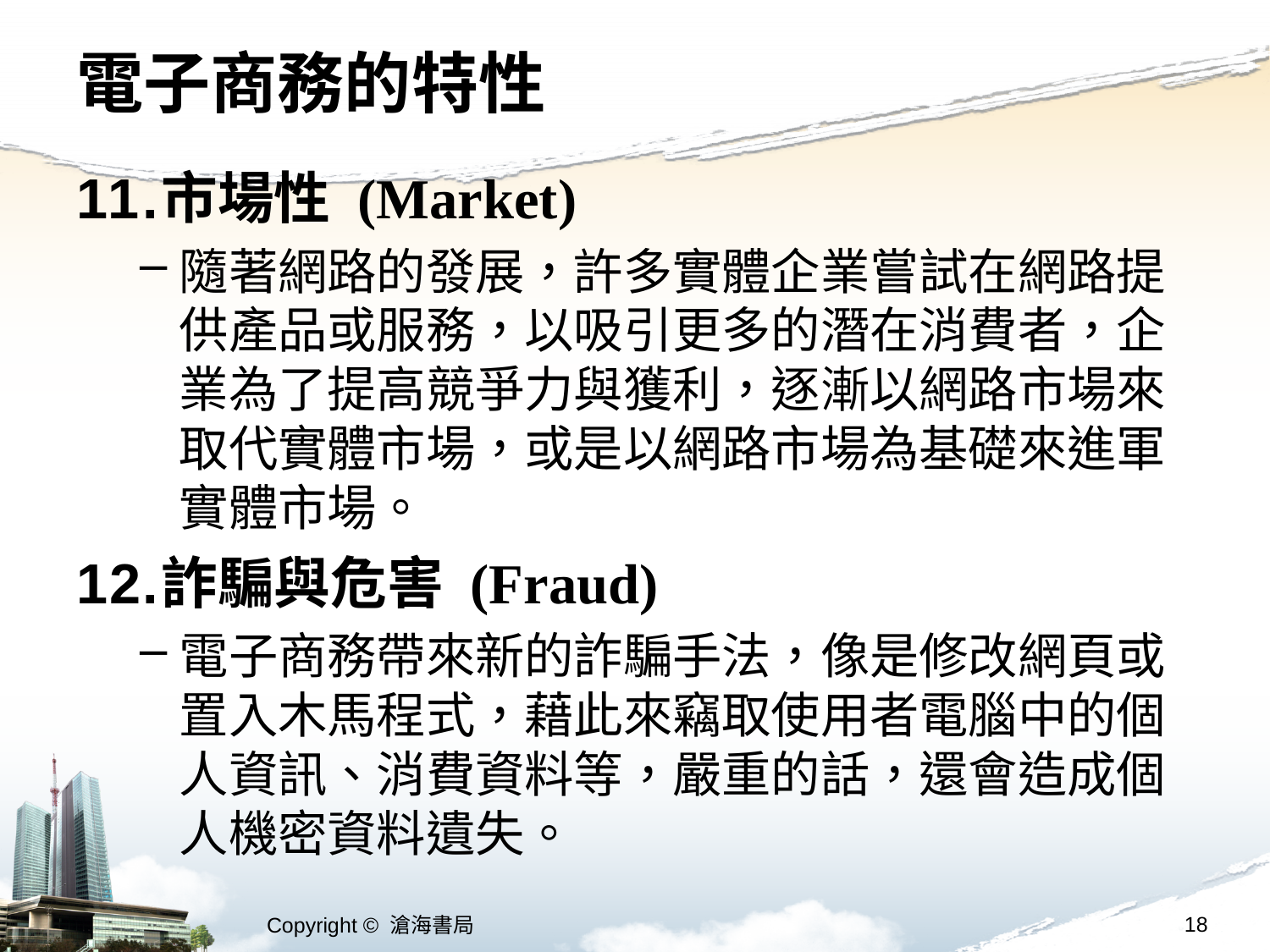

# 電子商務的特性
市場性 (Market)
隨著網路的發展，許多實體企業嘗試在網路提供產品或服務，以吸引更多的潛在消費者，企業為了提高競爭力與獲利，逐漸以網路市場來取代實體市場，或是以網路市場為基礎來進軍實體市場。
詐騙與危害 (Fraud)
電子商務帶來新的詐騙手法，像是修改網頁或置入木馬程式，藉此來竊取使用者電腦中的個人資訊、消費資料等，嚴重的話，還會造成個人機密資料遺失。
18
Copyright © 滄海書局